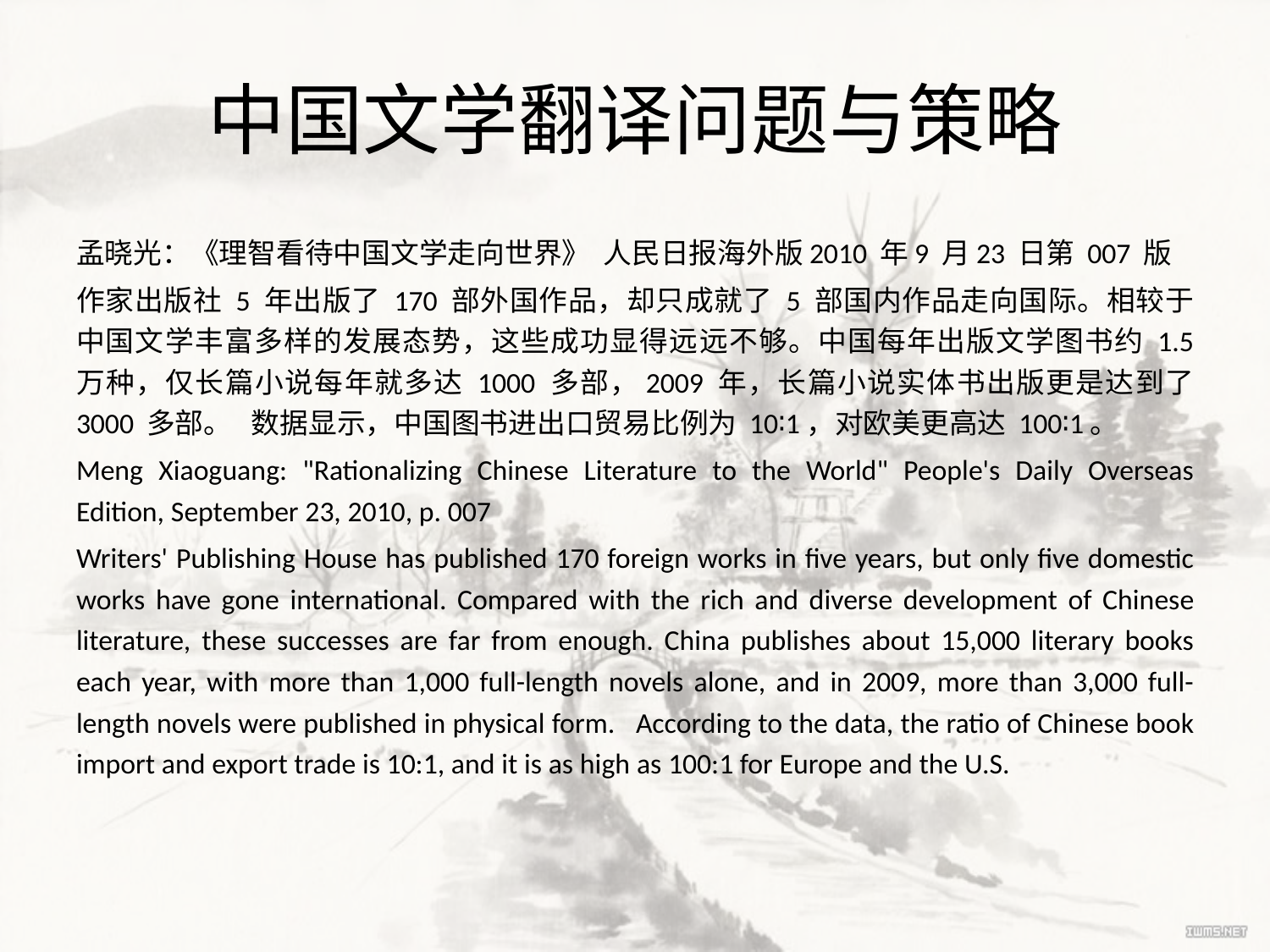

# 中国文学翻译问题与策略
孟晓光：《理智看待中国文学走向世界》  人民日报海外版2010 年9 月23 日第 007 版
作家出版社 5 年出版了 170 部外国作品，却只成就了 5 部国内作品走向国际。相较于中国文学丰富多样的发展态势，这些成功显得远远不够。中国每年出版文学图书约 1.5 万种，仅长篇小说每年就多达 1000 多部，2009 年，长篇小说实体书出版更是达到了 3000 多部。   数据显示，中国图书进出口贸易比例为 10∶1，对欧美更高达 100∶1。
Meng Xiaoguang: "Rationalizing Chinese Literature to the World" People's Daily Overseas Edition, September 23, 2010, p. 007
Writers' Publishing House has published 170 foreign works in five years, but only five domestic works have gone international. Compared with the rich and diverse development of Chinese literature, these successes are far from enough. China publishes about 15,000 literary books each year, with more than 1,000 full-length novels alone, and in 2009, more than 3,000 full-length novels were published in physical form.   According to the data, the ratio of Chinese book import and export trade is 10:1, and it is as high as 100:1 for Europe and the U.S.